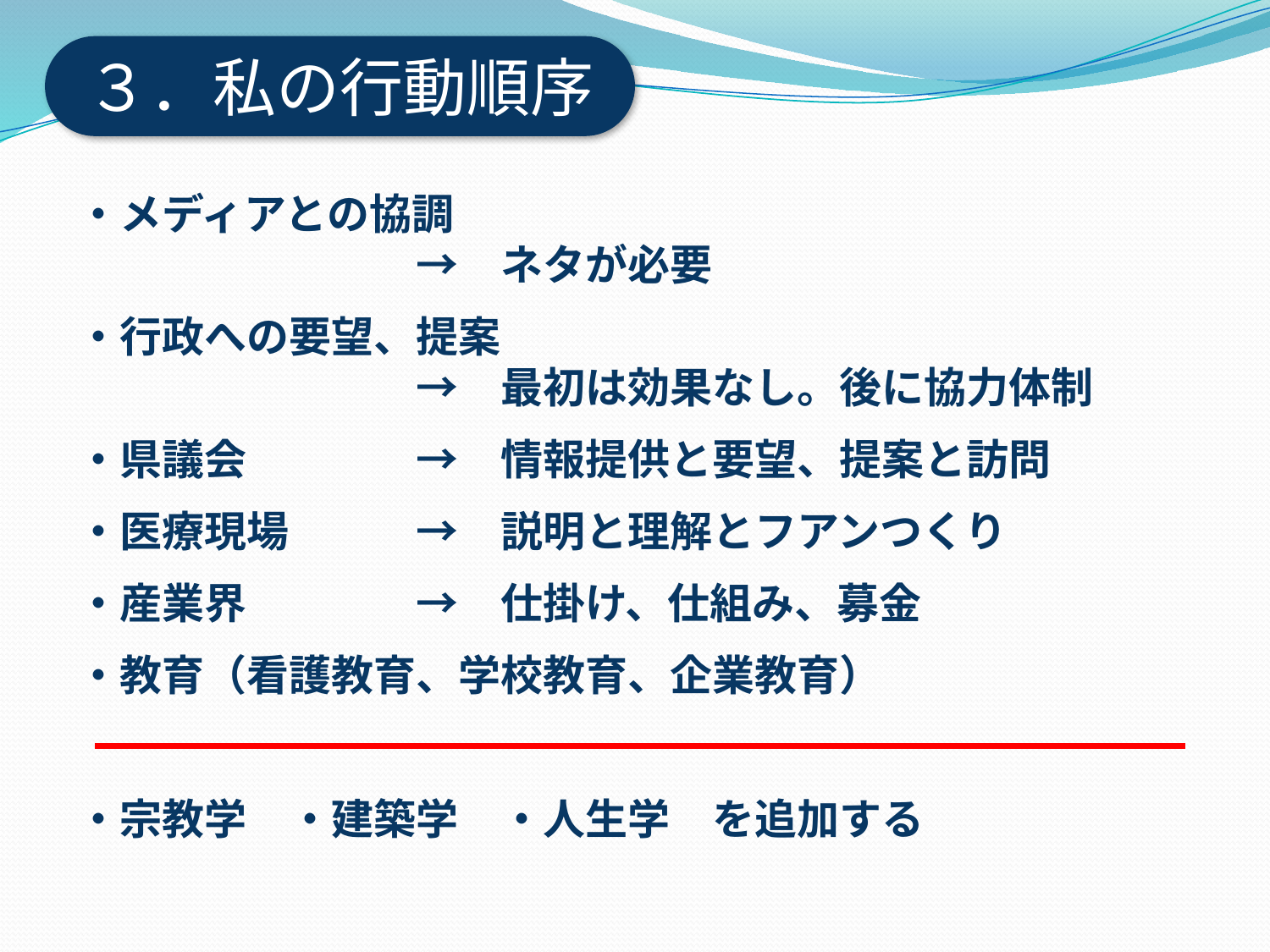

３．私の行動順序
・メディアとの協調
　　　　　　　　→　ネタが必要
・行政への要望、提案
　　　　　　　　→　最初は効果なし。後に協力体制
・県議会　　　　→　情報提供と要望、提案と訪問
・医療現場　　　→　説明と理解とフアンつくり
・産業界　　　　→　仕掛け、仕組み、募金
・教育（看護教育、学校教育、企業教育）

・宗教学　・建築学　・人生学　を追加する